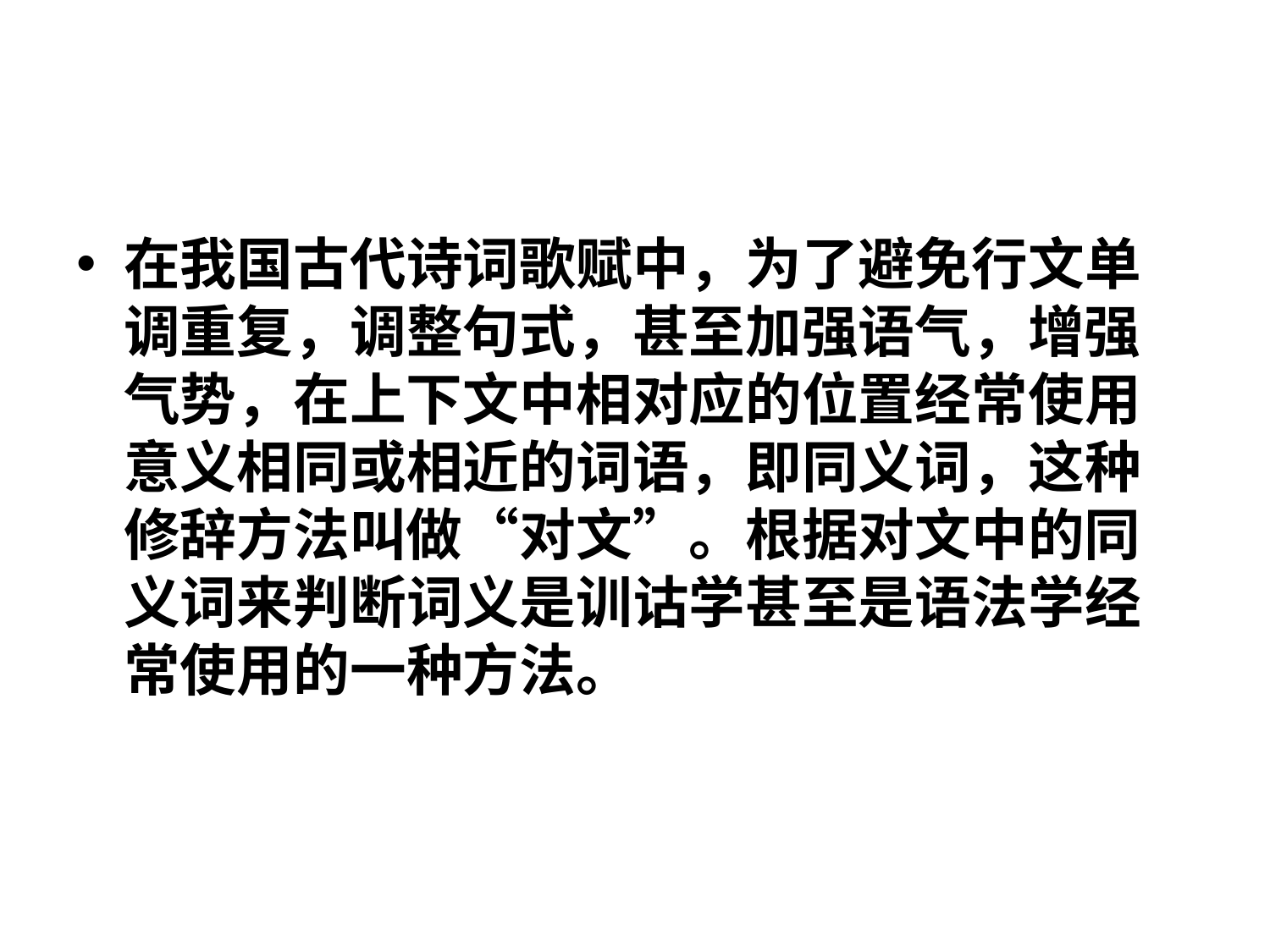

#
在我国古代诗词歌赋中，为了避免行文单调重复，调整句式，甚至加强语气，增强气势，在上下文中相对应的位置经常使用意义相同或相近的词语，即同义词，这种修辞方法叫做“对文”。根据对文中的同义词来判断词义是训诂学甚至是语法学经常使用的一种方法。